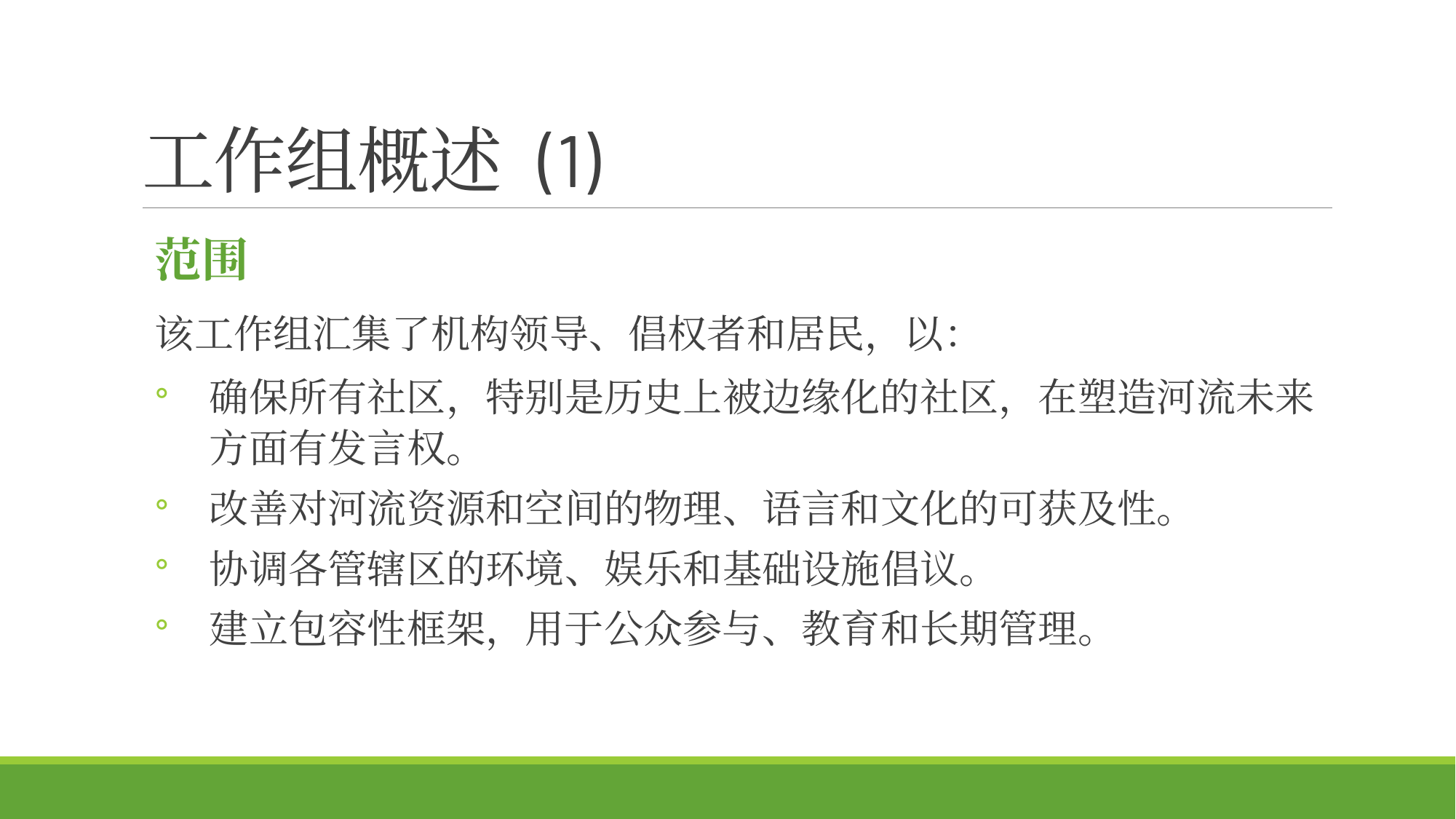

# 工作组概述 (1)
范围
该工作组汇集了机构领导、倡权者和居民，以：
确保所有社区，特别是历史上被边缘化的社区，在塑造河流未来方面有发言权。
改善对河流资源和空间的物理、语言和文化的可获及性。
协调各管辖区的环境、娱乐和基础设施倡议。
建立包容性框架，用于公众参与、教育和长期管理。